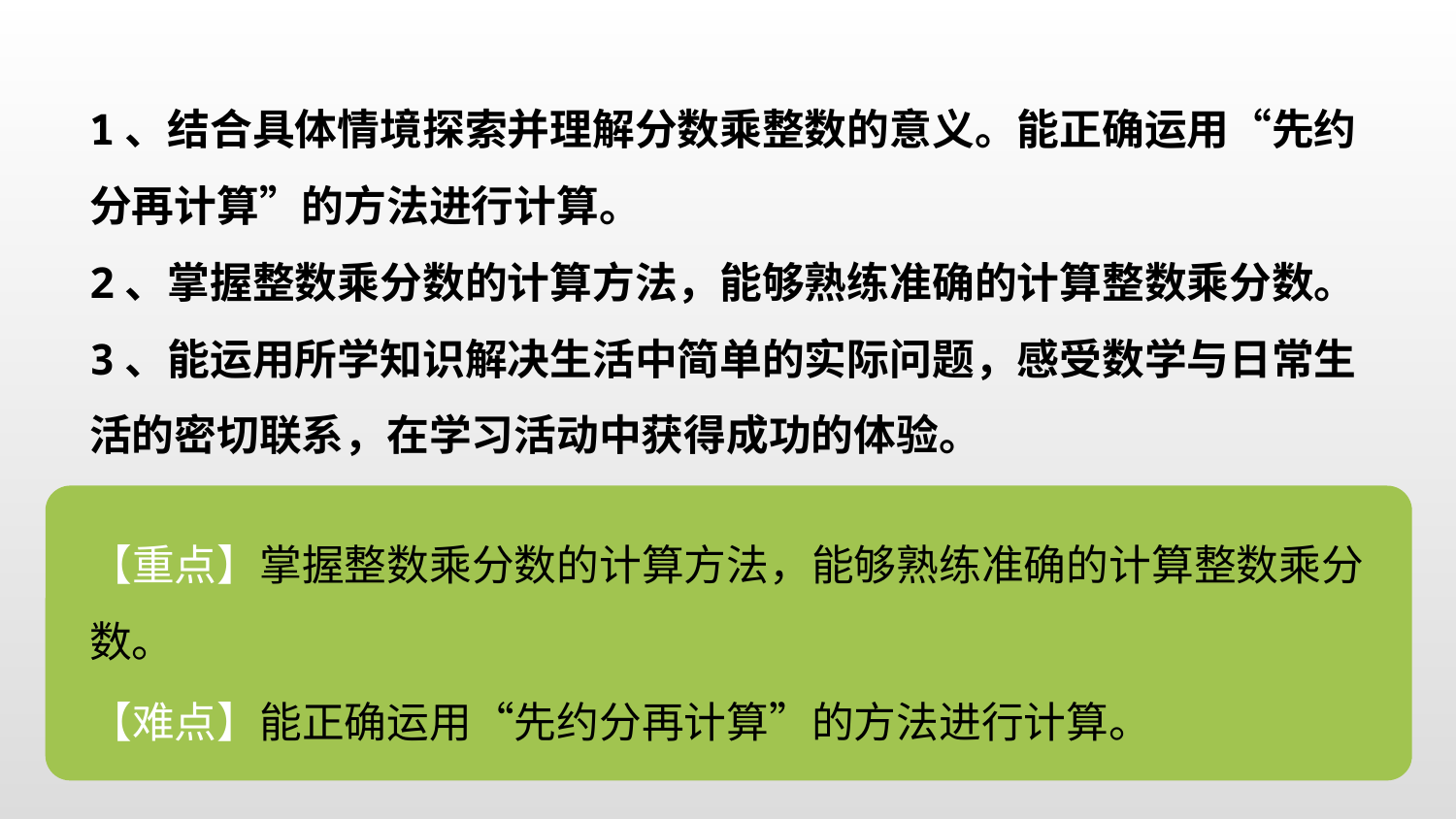

1、结合具体情境探索并理解分数乘整数的意义。能正确运用“先约分再计算”的方法进行计算。
2、掌握整数乘分数的计算方法，能够熟练准确的计算整数乘分数。
3、能运用所学知识解决生活中简单的实际问题，感受数学与日常生活的密切联系，在学习活动中获得成功的体验。

【重点】掌握整数乘分数的计算方法，能够熟练准确的计算整数乘分数。
【难点】能正确运用“先约分再计算”的方法进行计算。